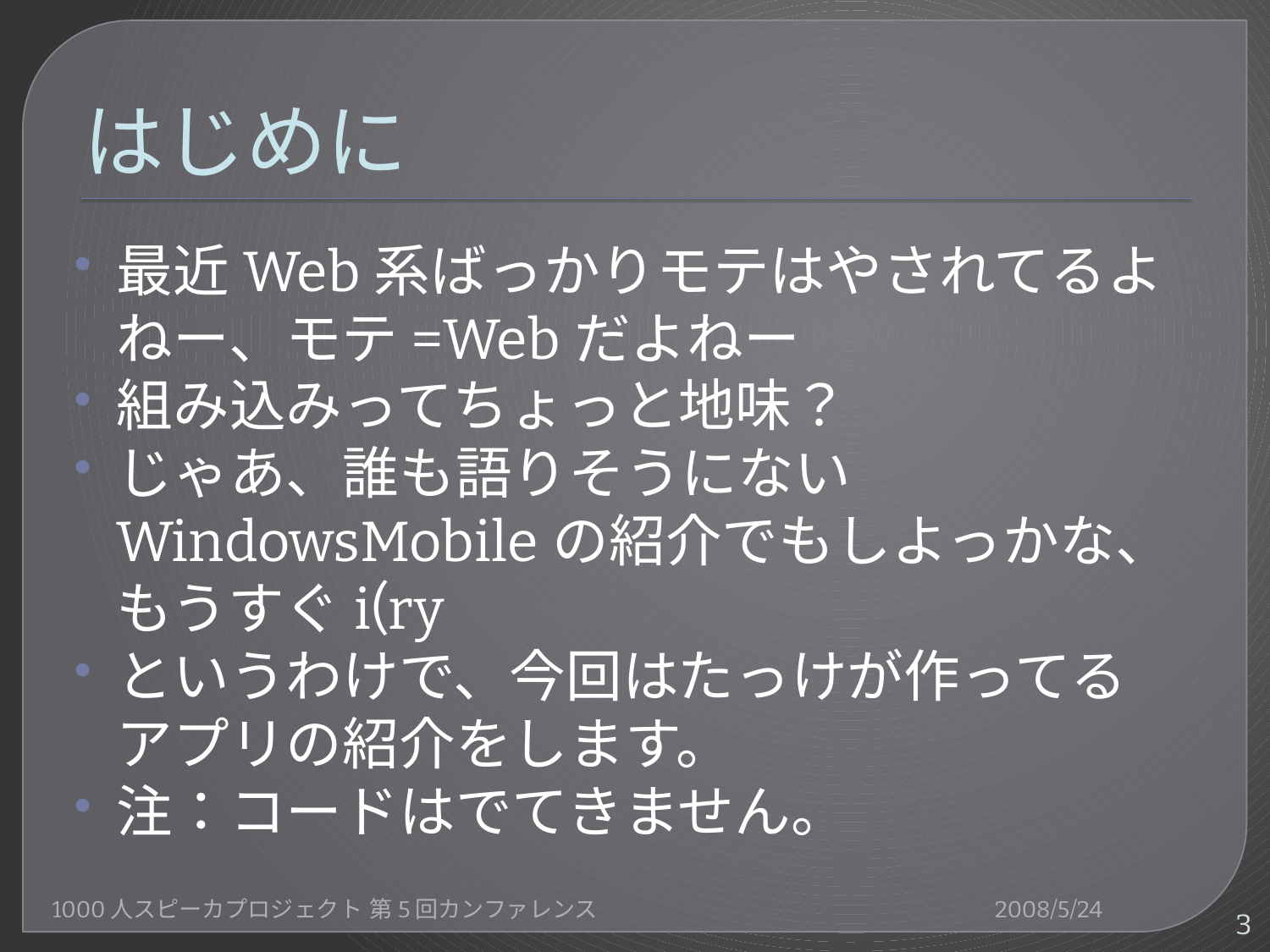

# はじめに
最近Web系ばっかりモテはやされてるよねー、モテ=Webだよねー
組み込みってちょっと地味？
じゃあ、誰も語りそうにないWindowsMobileの紹介でもしよっかな、もうすぐi(ry
というわけで、今回はたっけが作ってる
アプリの紹介をします。
注：コードはでてきません。
1000人スピーカプロジェクト 第5回カンファレンス
2008/5/24
3